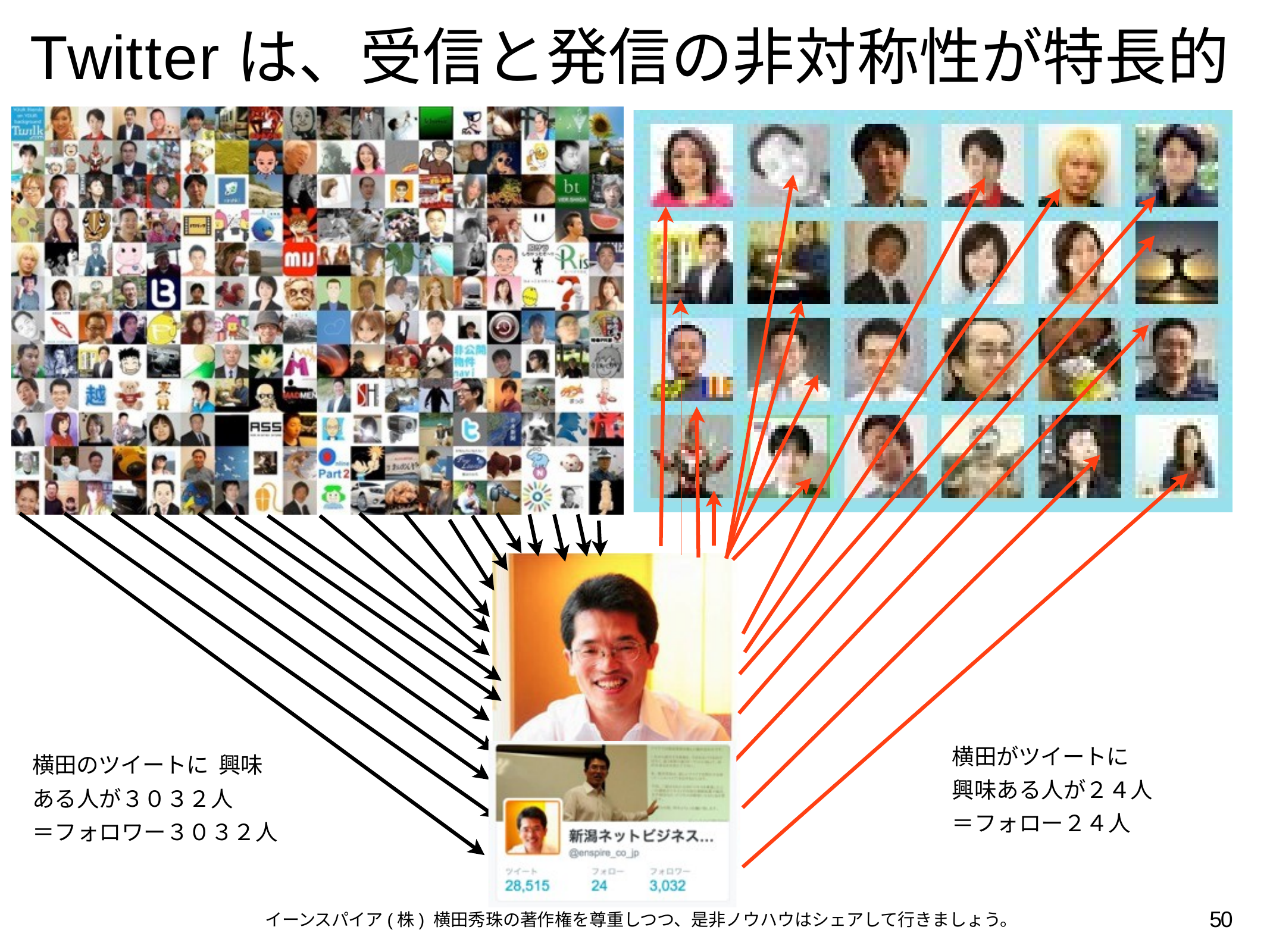

# Twitterは、受信と発信の非対称性が特長的

横田がツイートに  興味ある人が２４人
＝フォロー２４人

横田のツイートに  興味ある人が３０３２人
＝フォロワー３０３２人

50
イーンスパイア(株) 横田秀珠の著作権を尊重しつつ、是非ノウハウはシェアして行きましょう。